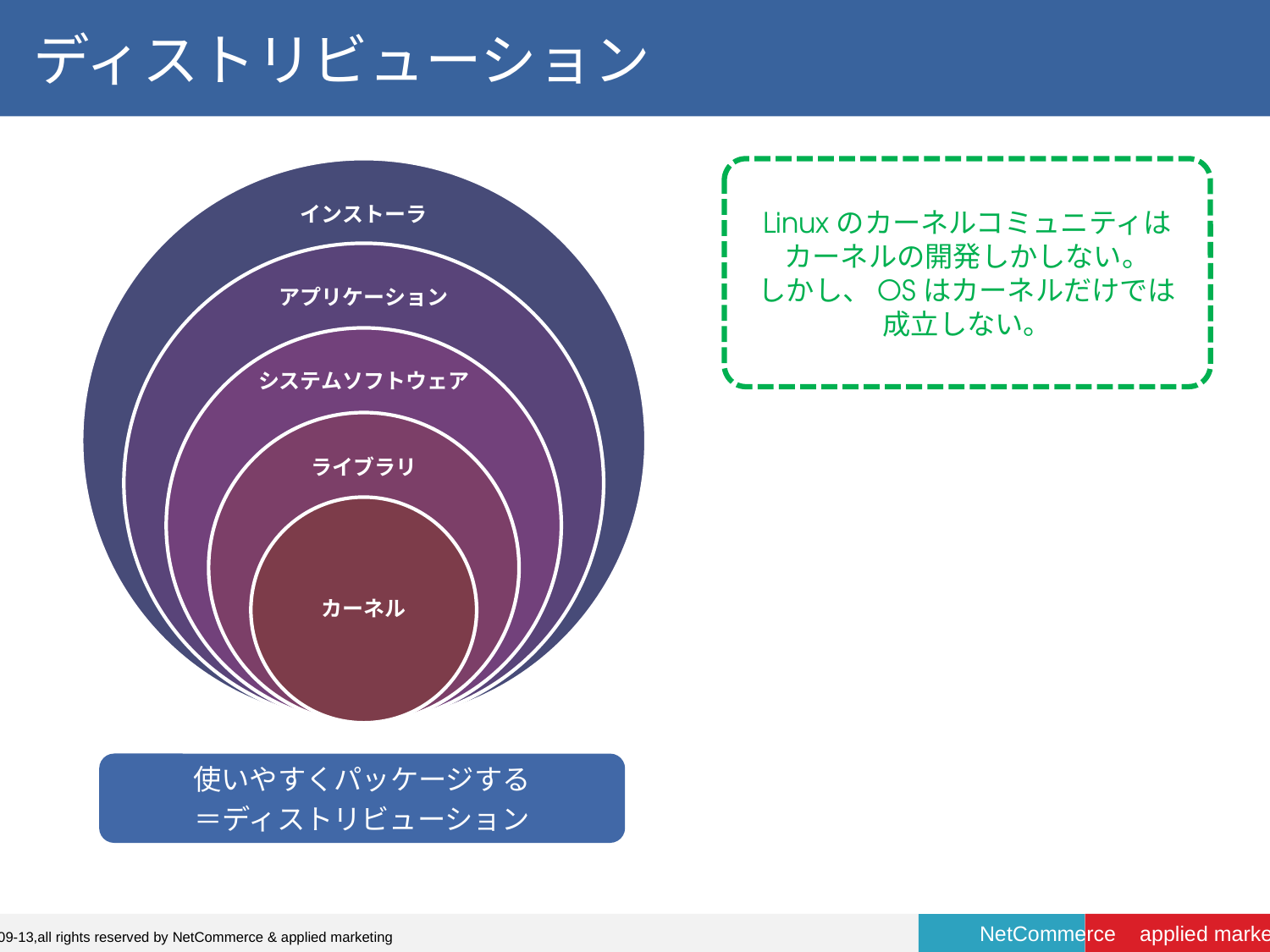

# ディストリビューション
インストーラ
アプリケーション
システムソフトウェア
ライブラリ
カーネル
Linuxのカーネルコミュニティは
カーネルの開発しかしない。
しかし、OSはカーネルだけでは
成立しない。
使いやすくパッケージする
＝ディストリビューション